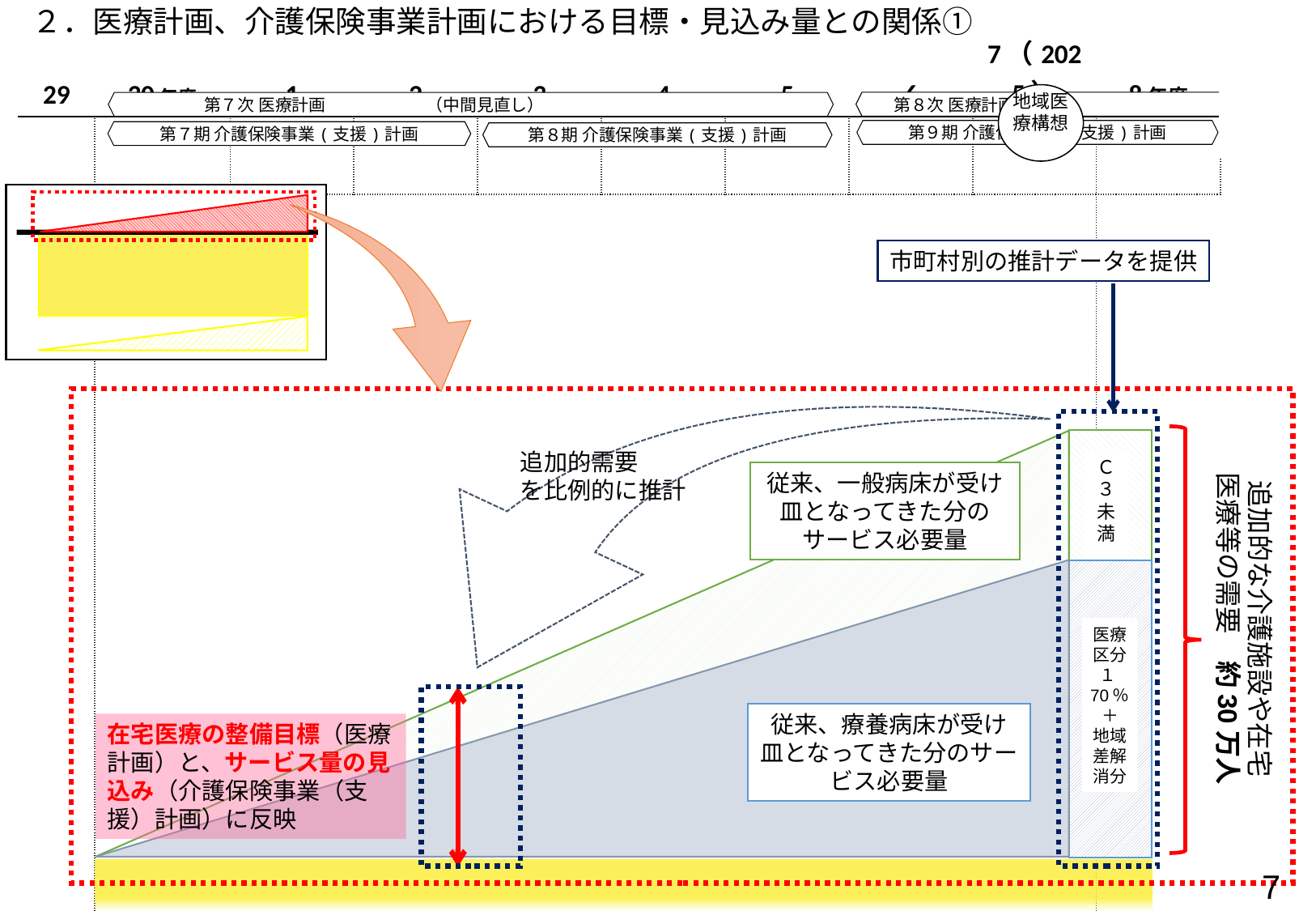

２．医療計画、介護保険事業計画における目標・見込み量との関係①
| 29 | 30年度 | 1 | 2 | 3 | 4 | 5 | 6 | 7（2025） | 8年度 |
| --- | --- | --- | --- | --- | --- | --- | --- | --- | --- |
|  |  |  |  |  |  |  |  |  |  |
|  |  |  |  |  |  |  |  |  |  |

地域医療構想
第８次 医療計画
　　第７次 医療計画　　　　　　（中間見直し）
第９期 介護保険事業(支援)計画
第７期 介護保険事業(支援)計画
第８期 介護保険事業(支援)計画

市町村別の推計データを提供

Ｃ３
未満

医療
区分１70％
＋
地域差解消分

追加的需要
を比例的に推計
追加的な介護施設や在宅医療等の需要　約30万人
従来、一般病床が受け皿となってきた分のサービス必要量

従来、療養病床が受け皿となってきた分のサービス必要量
在宅医療の整備目標（医療計画）と、サービス量の見込み（介護保険事業（支援）計画）に反映

7
7